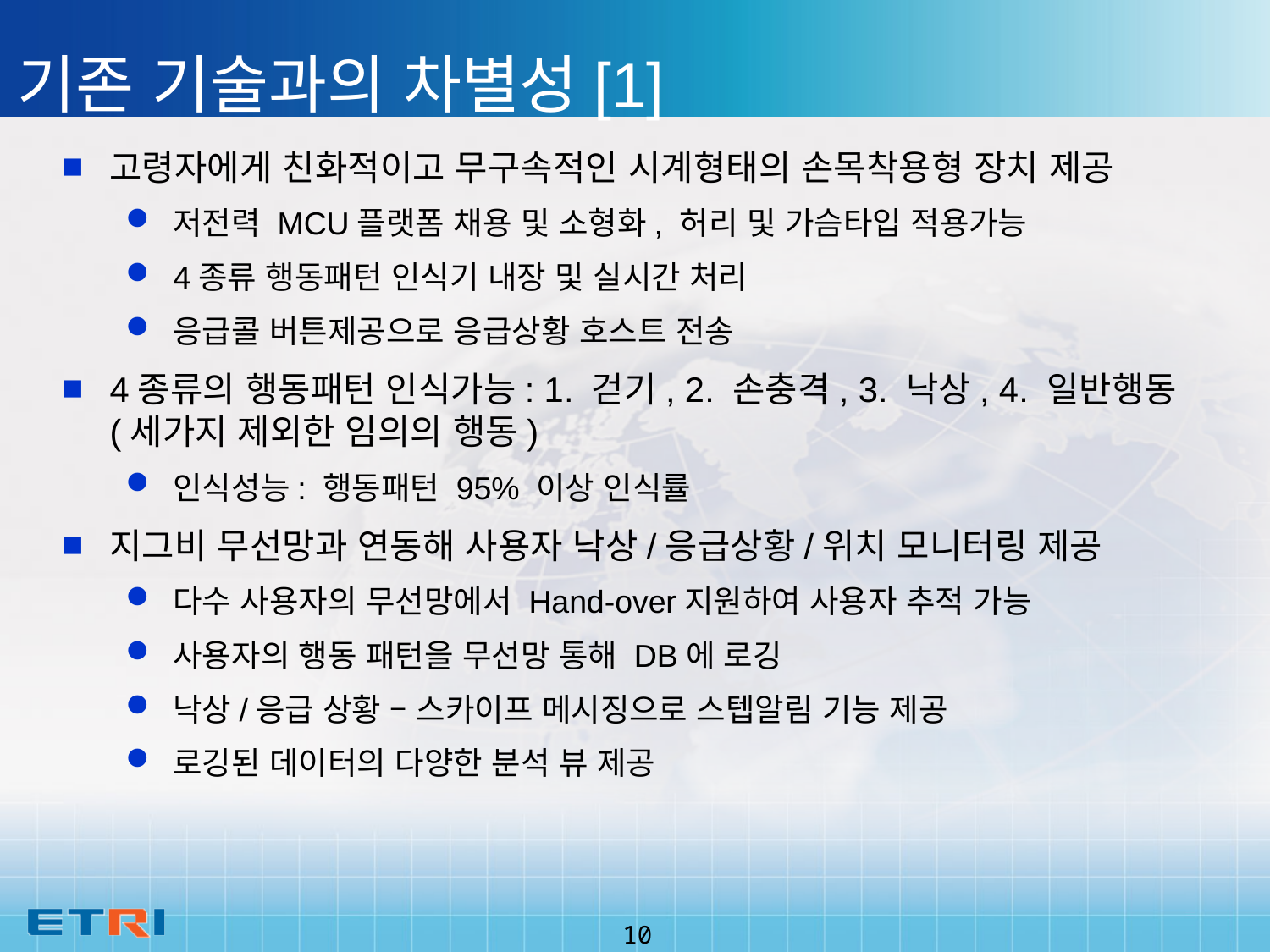

기존 기술과의 차별성[1]
고령자에게 친화적이고 무구속적인 시계형태의 손목착용형 장치 제공
저전력 MCU플랫폼 채용 및 소형화, 허리 및 가슴타입 적용가능
4종류 행동패턴 인식기 내장 및 실시간 처리
응급콜 버튼제공으로 응급상황 호스트 전송
4종류의 행동패턴 인식가능: 1. 걷기, 2. 손충격, 3. 낙상, 4. 일반행동(세가지 제외한 임의의 행동)
인식성능: 행동패턴 95% 이상 인식률
지그비 무선망과 연동해 사용자 낙상/응급상황/위치 모니터링 제공
다수 사용자의 무선망에서 Hand-over지원하여 사용자 추적 가능
사용자의 행동 패턴을 무선망 통해 DB에 로깅
낙상/응급 상황 – 스카이프 메시징으로 스텝알림 기능 제공
로깅된 데이터의 다양한 분석 뷰 제공